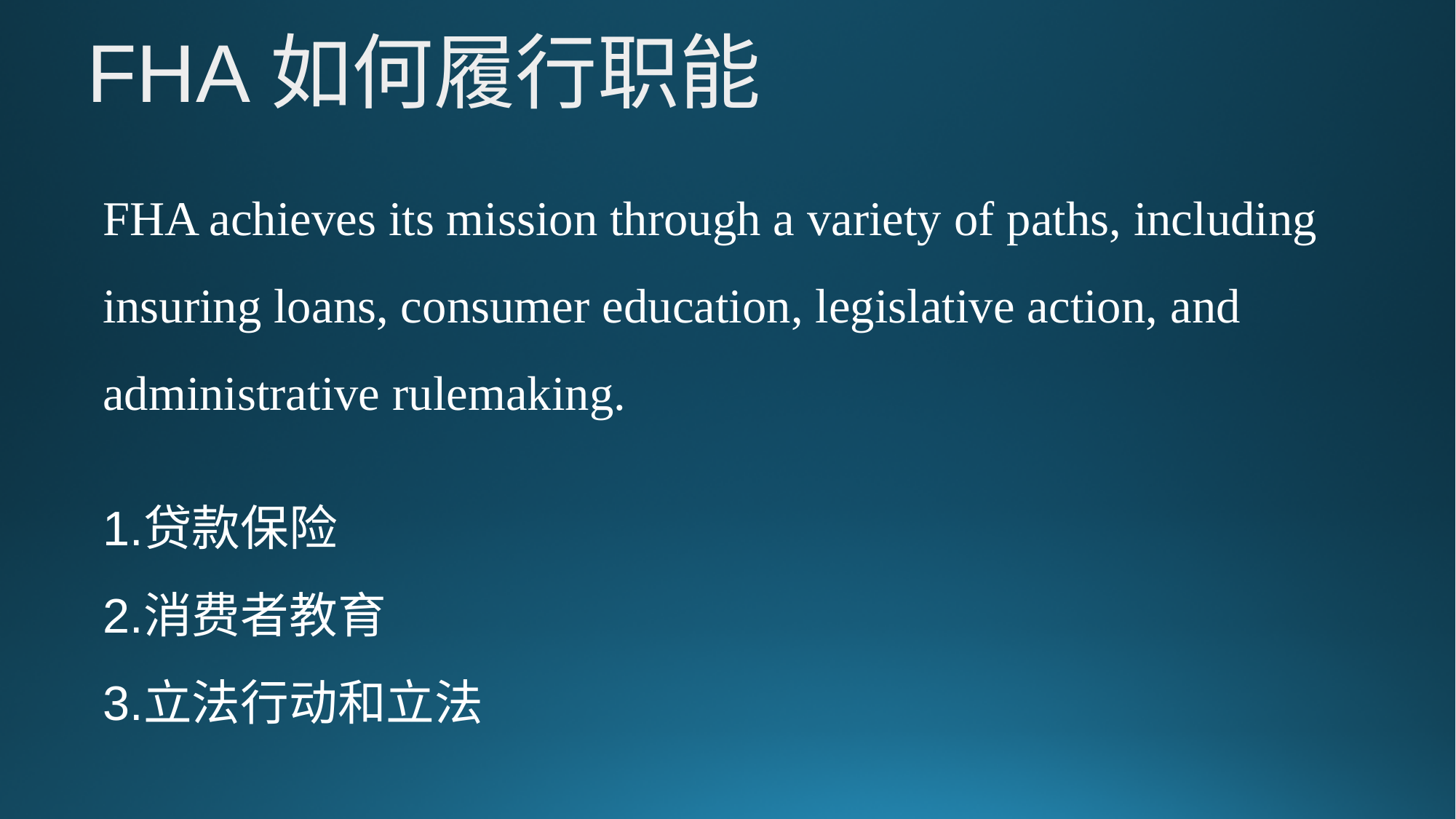

FHA如何履行职能
FHA achieves its mission through a variety of paths, including insuring loans, consumer education, legislative action, and administrative rulemaking.
贷款保险
消费者教育
立法行动和立法